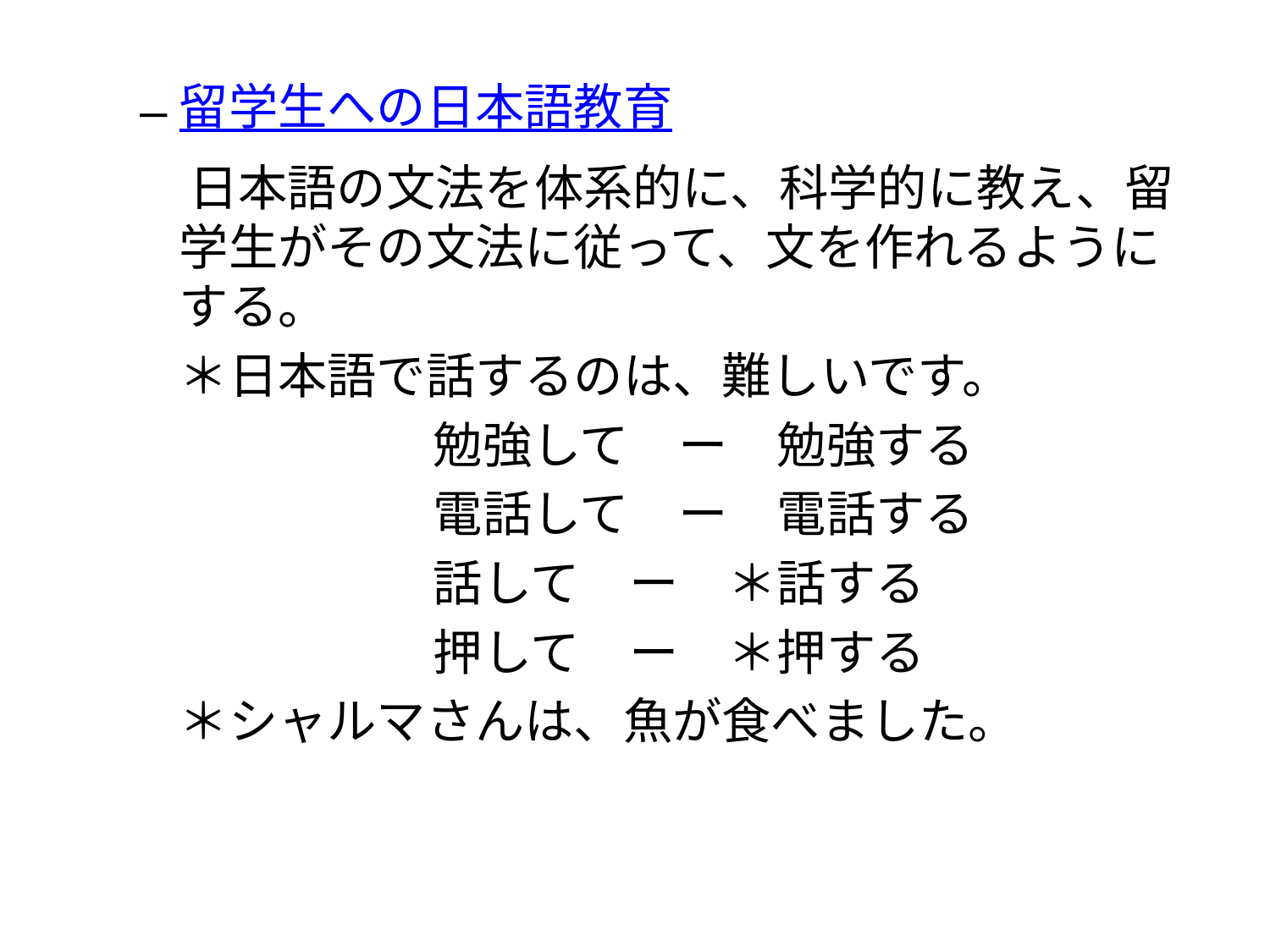

留学生への日本語教育
　日本語の文法を体系的に、科学的に教え、留学生がその文法に従って、文を作れるようにする。
	＊日本語で話するのは、難しいです。
			勉強して　ー　勉強する
			電話して　ー　電話する
			話して　ー　＊話する
			押して　ー　＊押する
	＊シャルマさんは、魚が食べました。